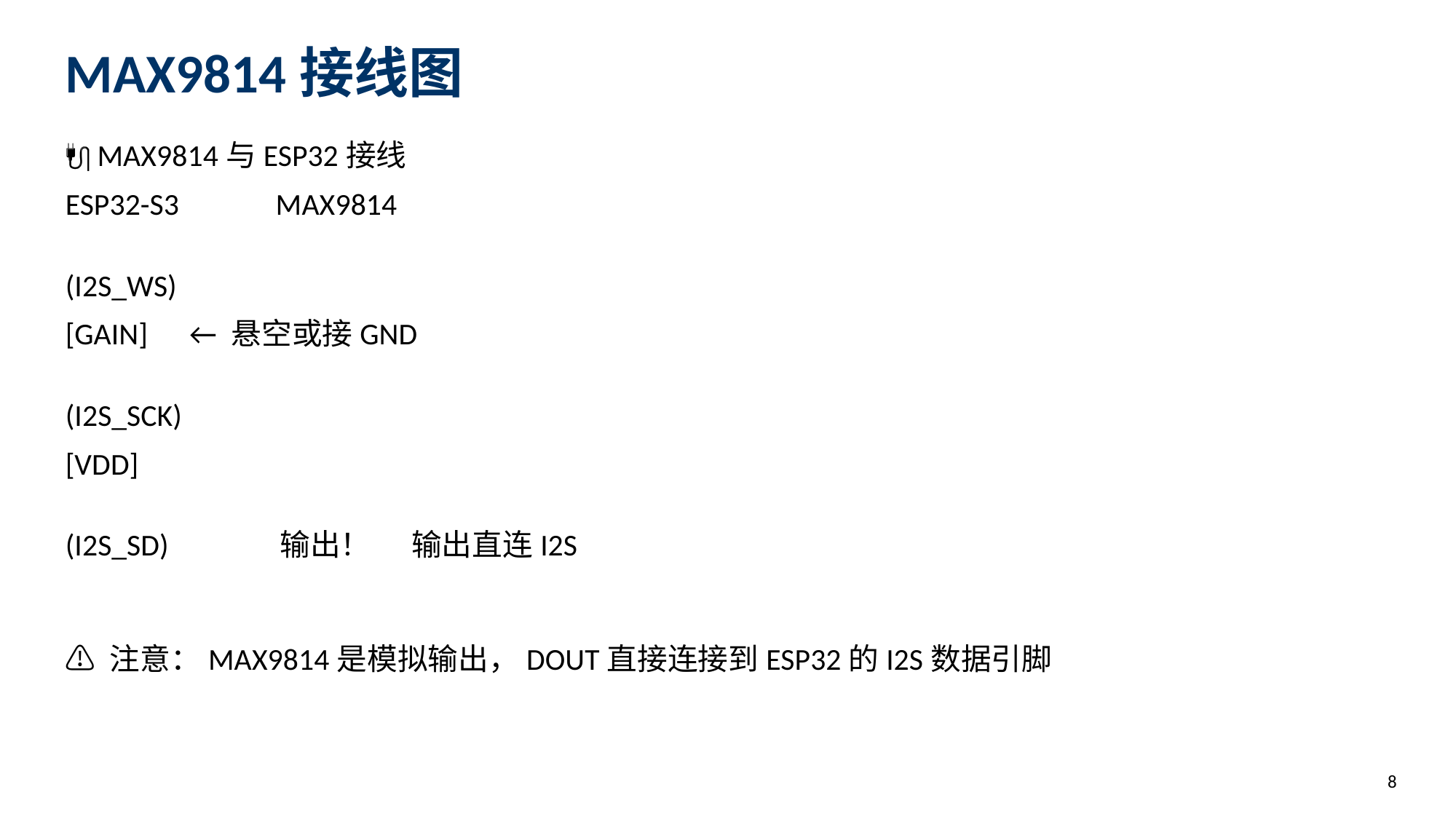

MAX9814接线图
🔌 MAX9814与ESP32接线
ESP32-S3              MAX9814

(I2S_WS)
[GAIN]      ← 悬空或接GND

(I2S_SCK)
[VDD]

(I2S_SD)               输出！      输出直连I2S

⚠️ 注意：MAX9814是模拟输出，DOUT直接连接到ESP32的I2S数据引脚
8